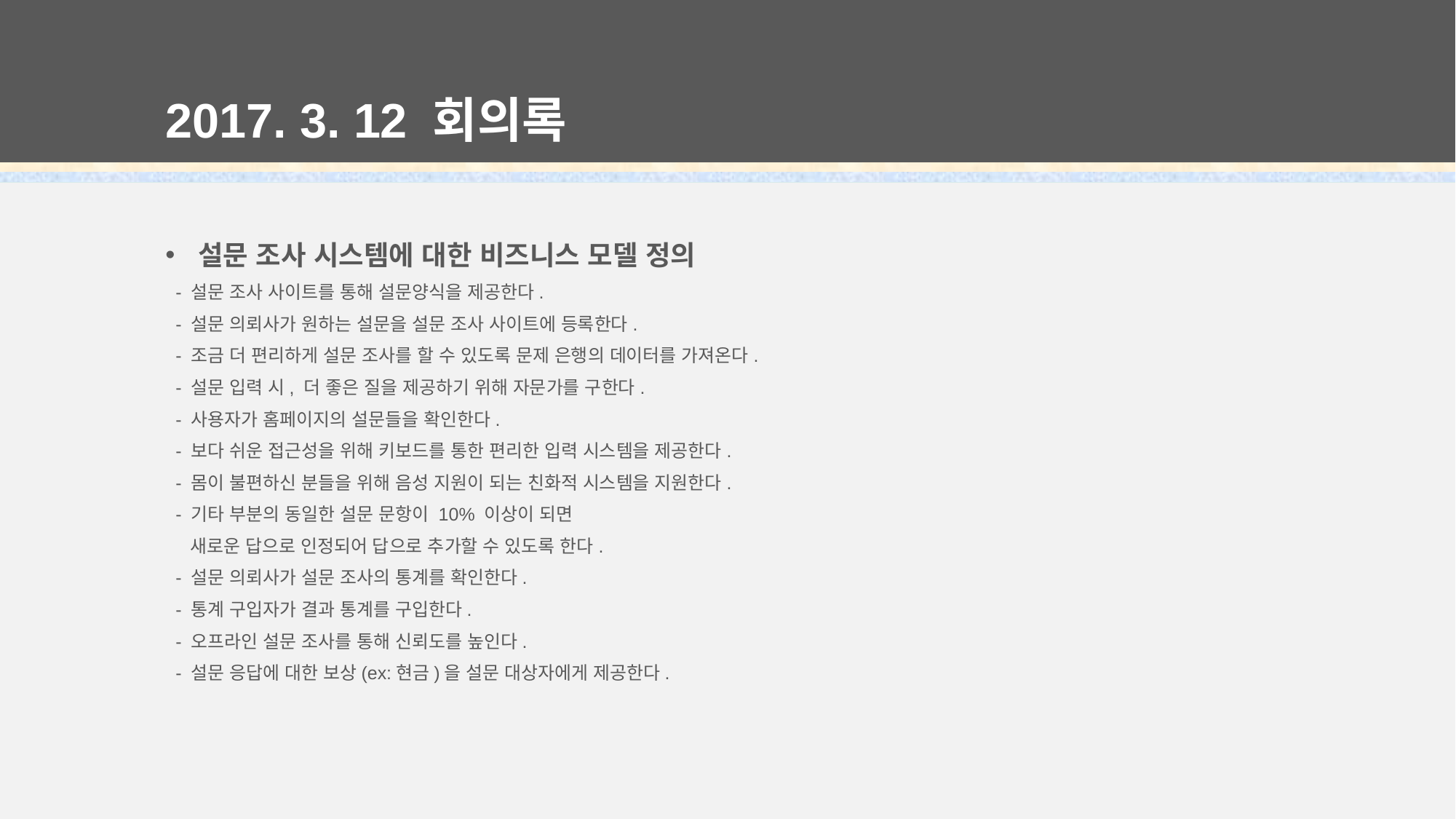

# 2017. 3. 12 회의록

설문 조사 시스템에 대한 비즈니스 모델 정의
  - 설문 조사 사이트를 통해 설문양식을 제공한다.
  - 설문 의뢰사가 원하는 설문을 설문 조사 사이트에 등록한다.
  - 조금 더 편리하게 설문 조사를 할 수 있도록 문제 은행의 데이터를 가져온다.
  - 설문 입력 시, 더 좋은 질을 제공하기 위해 자문가를 구한다.
  - 사용자가 홈페이지의 설문들을 확인한다.
  - 보다 쉬운 접근성을 위해 키보드를 통한 편리한 입력 시스템을 제공한다.
  - 몸이 불편하신 분들을 위해 음성 지원이 되는 친화적 시스템을 지원한다.
  - 기타 부분의 동일한 설문 문항이 10% 이상이 되면
    새로운 답으로 인정되어 답으로 추가할 수 있도록 한다.
  - 설문 의뢰사가 설문 조사의 통계를 확인한다.
  - 통계 구입자가 결과 통계를 구입한다.
  - 오프라인 설문 조사를 통해 신뢰도를 높인다.
  - 설문 응답에 대한 보상(ex:현금)을 설문 대상자에게 제공한다.